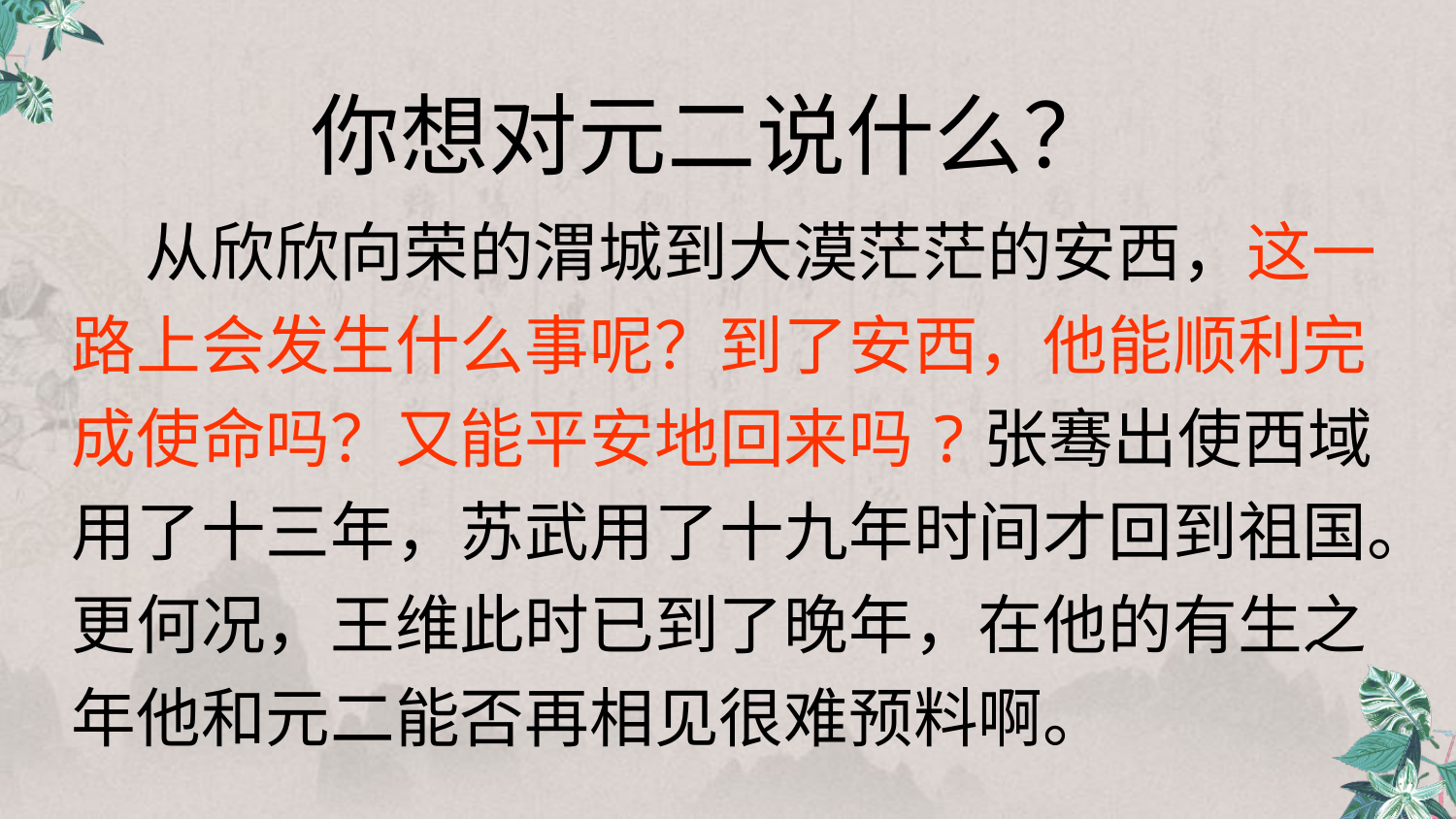

# 你想对元二说什么？
    从欣欣向荣的渭城到大漠茫茫的安西，这一路上会发生什么事呢？到了安西，他能顺利完成使命吗？又能平安地回来吗?张骞出使西域用了十三年，苏武用了十九年时间才回到祖国。更何况，王维此时已到了晚年，在他的有生之年他和元二能否再相见很难预料啊。